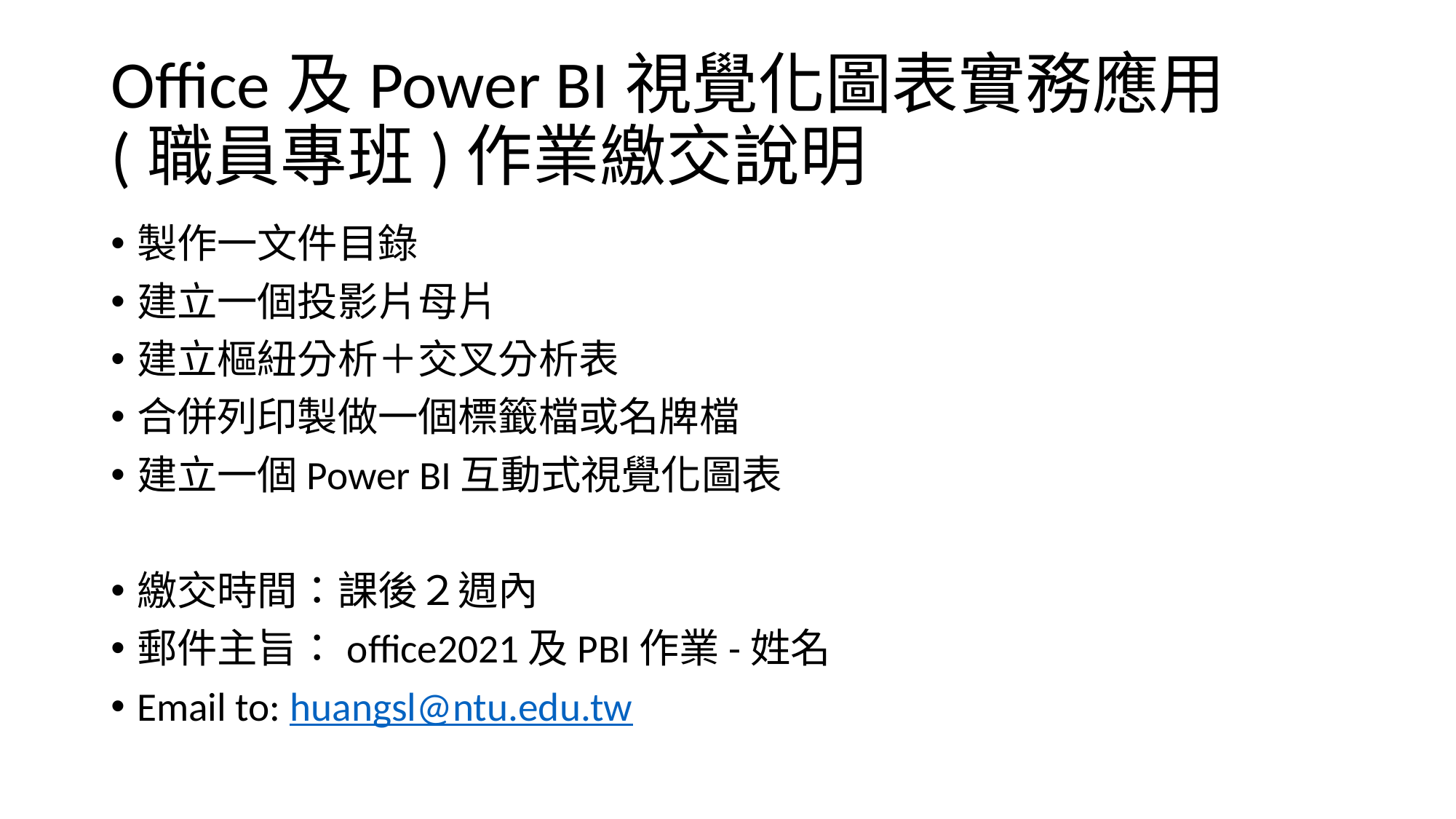

# Office及Power BI視覺化圖表實務應用 (職員專班)作業繳交說明
製作一文件目錄
建立一個投影片母片
建立樞紐分析＋交叉分析表
合併列印製做一個標籤檔或名牌檔
建立一個Power BI互動式視覺化圖表

繳交時間：課後２週內
郵件主旨：office2021及PBI作業-姓名
Email to: huangsl@ntu.edu.tw